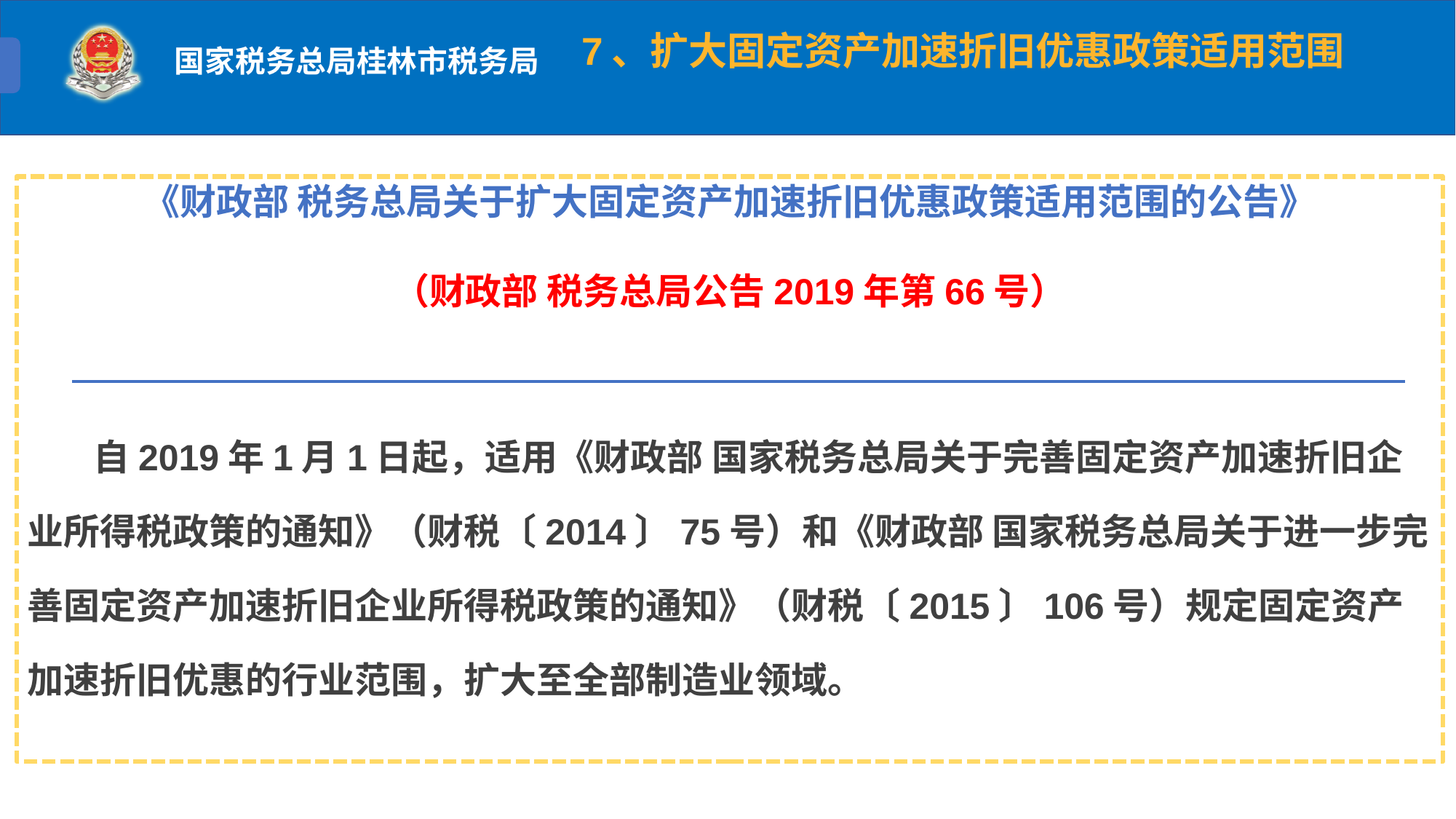

7、扩大固定资产加速折旧优惠政策适用范围
《财政部 税务总局关于扩大固定资产加速折旧优惠政策适用范围的公告》
（财政部 税务总局公告2019年第66号）

       自2019年1月1日起，适用《财政部 国家税务总局关于完善固定资产加速折旧企业所得税政策的通知》（财税〔2014〕75号）和《财政部 国家税务总局关于进一步完善固定资产加速折旧企业所得税政策的通知》（财税〔2015〕106号）规定固定资产加速折旧优惠的行业范围，扩大至全部制造业领域。